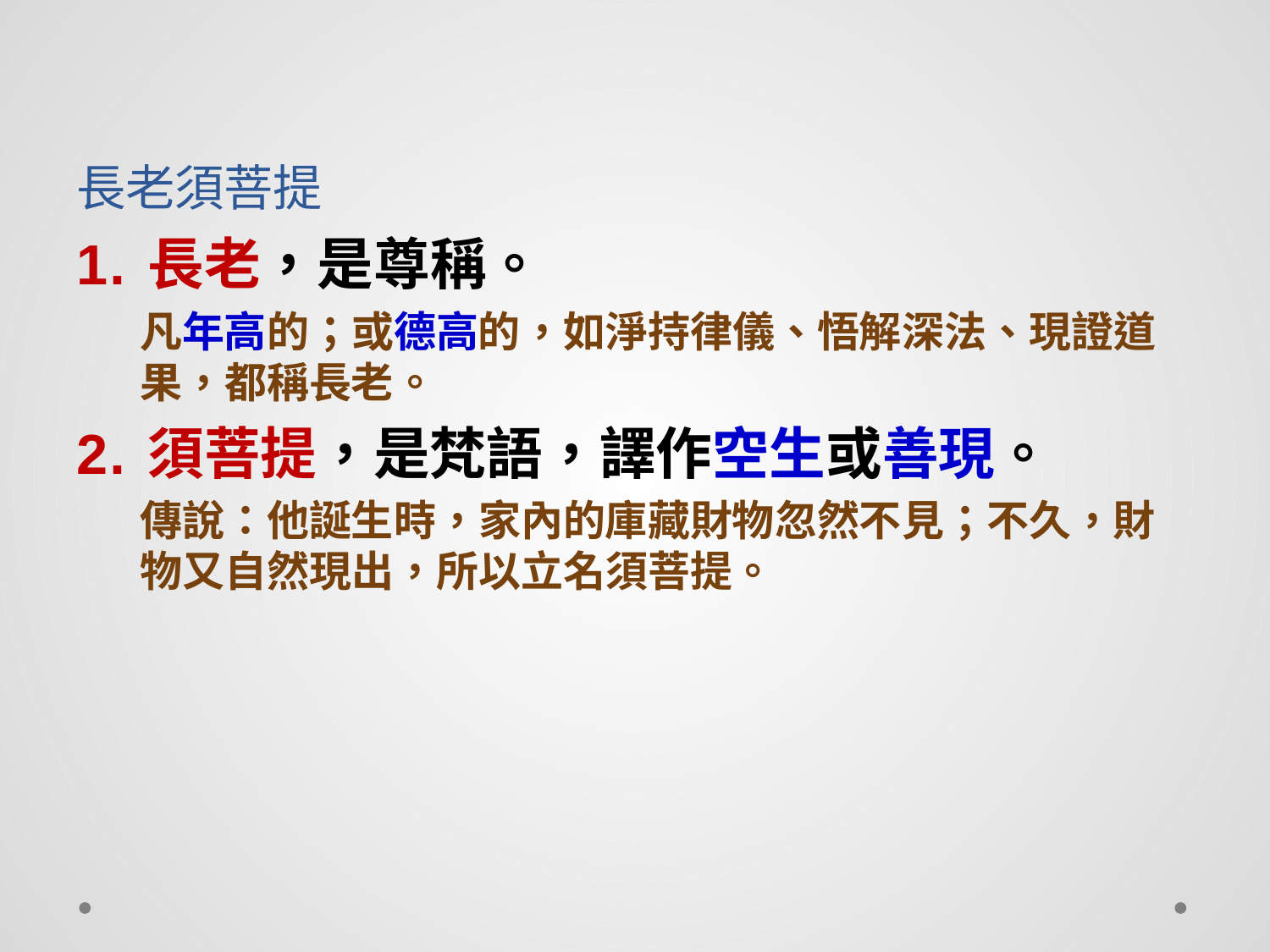

# 長老須菩提
長老，是尊稱。
凡年高的；或德高的，如淨持律儀、悟解深法、現證道果，都稱長老。
須菩提，是梵語，譯作空生或善現。
傳說：他誕生時，家內的庫藏財物忽然不見；不久，財物又自然現出，所以立名須菩提。